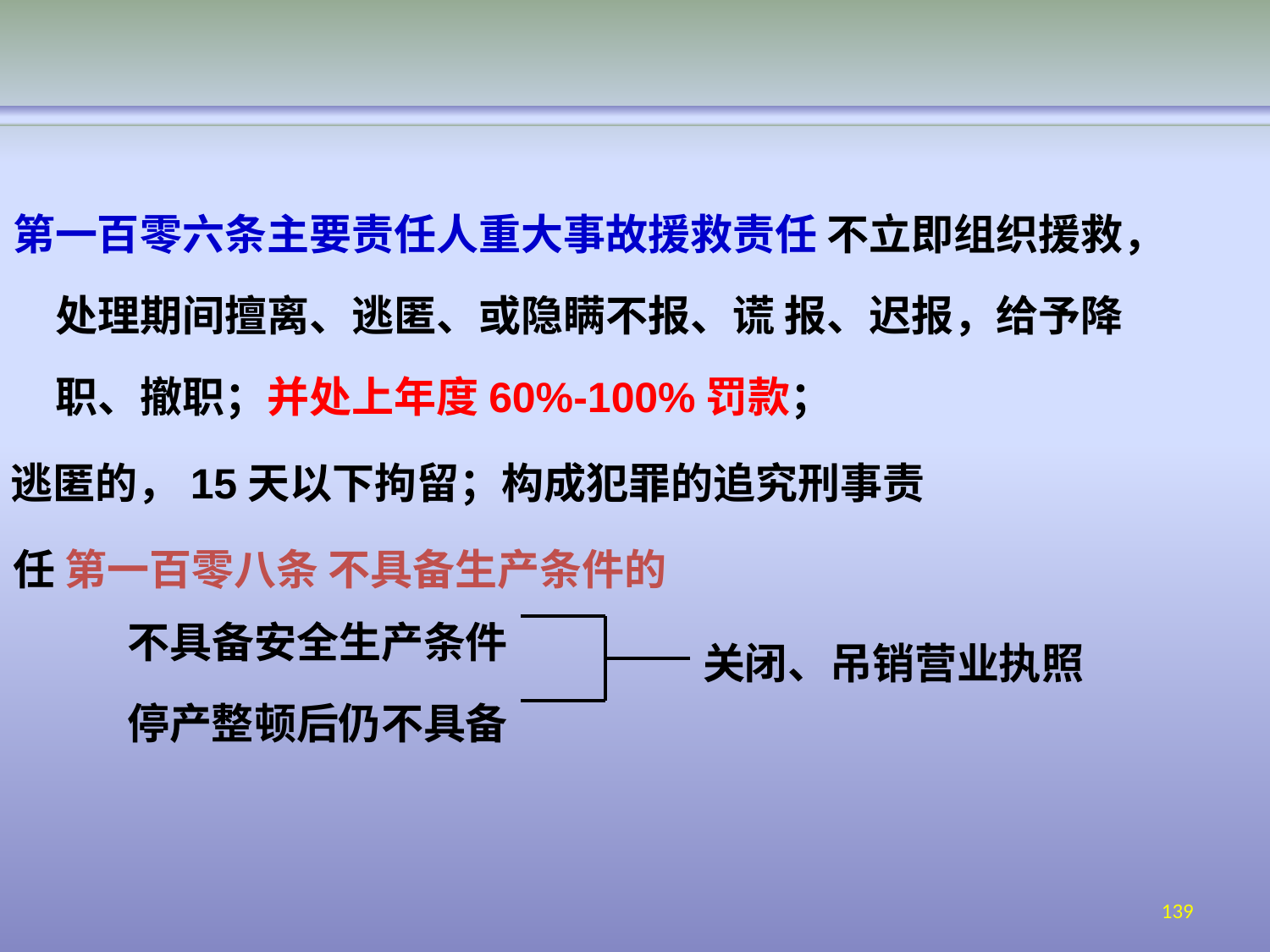

第一百零六条主要责任人重大事故援救责任 不立即组织援救，处理期间擅离、逃匿、或隐瞒不报、谎 报、迟报，给予降职、撤职；并处上年度60%-100%罚款；
逃匿的，15天以下拘留；构成犯罪的追究刑事责任 第一百零八条 不具备生产条件的
不具备安全生产条件 停产整顿后仍不具备

关闭、吊销营业执照

139